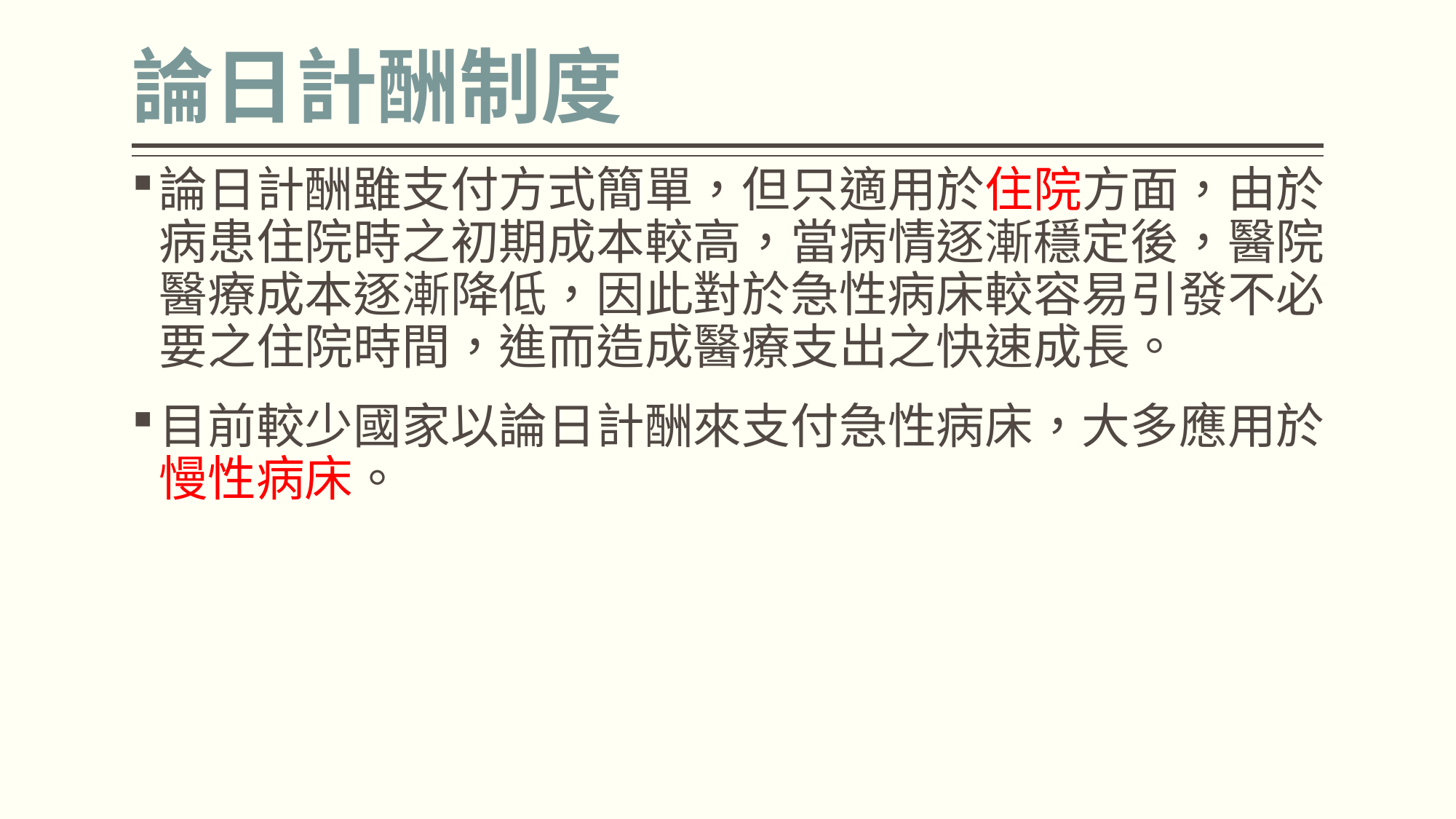

# 論日計酬制度
論日計酬雖支付方式簡單，但只適用於住院方面，由於病患住院時之初期成本較高，當病情逐漸穩定後，醫院醫療成本逐漸降低，因此對於急性病床較容易引發不必要之住院時間，進而造成醫療支出之快速成長。
目前較少國家以論日計酬來支付急性病床，大多應用於慢性病床。